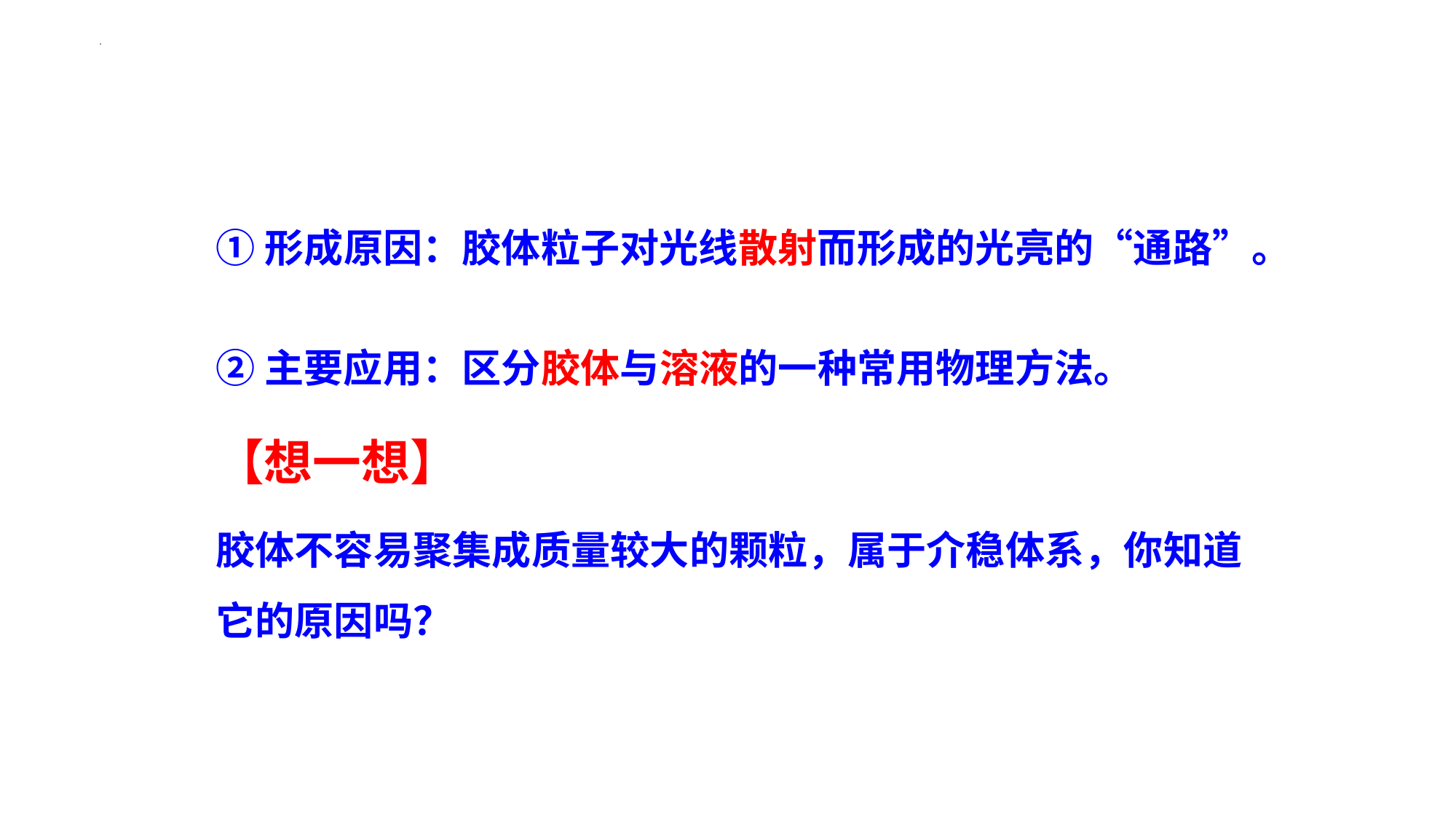

①形成原因：胶体粒子对光线散射而形成的光亮的“通路”。
②主要应用：区分胶体与溶液的一种常用物理方法。
【想一想】
胶体不容易聚集成质量较大的颗粒，属于介稳体系，你知道它的原因吗？